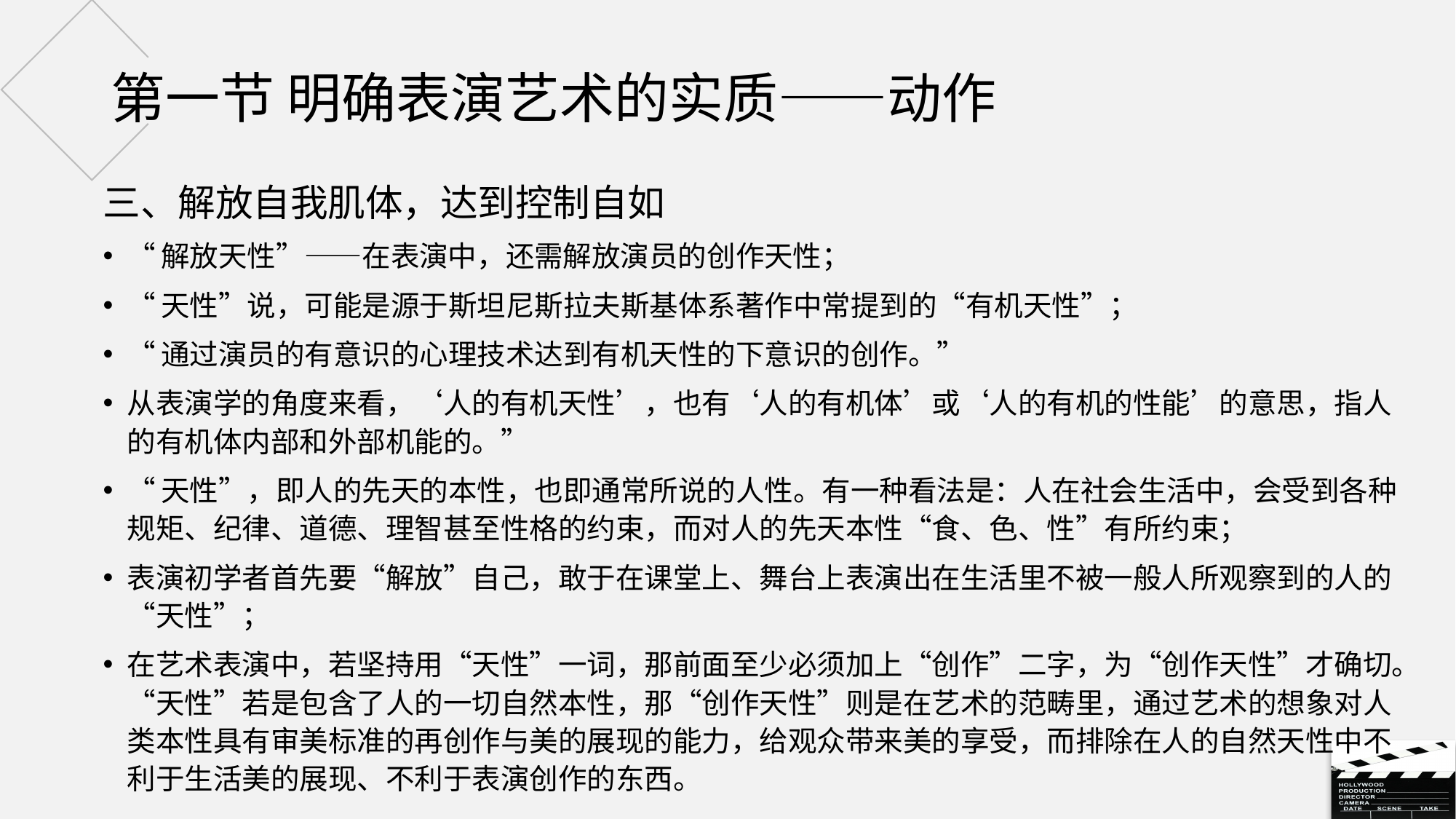

# 第一节 明确表演艺术的实质——动作
三、解放自我肌体，达到控制自如
“解放天性”——在表演中，还需解放演员的创作天性；
“天性”说，可能是源于斯坦尼斯拉夫斯基体系著作中常提到的“有机天性”；
“通过演员的有意识的心理技术达到有机天性的下意识的创作。”
从表演学的角度来看，‘人的有机天性’，也有‘人的有机体’或‘人的有机的性能’的意思，指人的有机体内部和外部机能的。”
“天性”，即人的先天的本性，也即通常所说的人性。有一种看法是：人在社会生活中，会受到各种规矩、纪律、道德、理智甚至性格的约束，而对人的先天本性“食、色、性”有所约束；
表演初学者首先要“解放”自己，敢于在课堂上、舞台上表演出在生活里不被一般人所观察到的人的“天性”；
在艺术表演中，若坚持用“天性”一词，那前面至少必须加上“创作”二字，为“创作天性”才确切。“天性”若是包含了人的一切自然本性，那“创作天性”则是在艺术的范畴里，通过艺术的想象对人类本性具有审美标准的再创作与美的展现的能力，给观众带来美的享受，而排除在人的自然天性中不利于生活美的展现、不利于表演创作的东西。